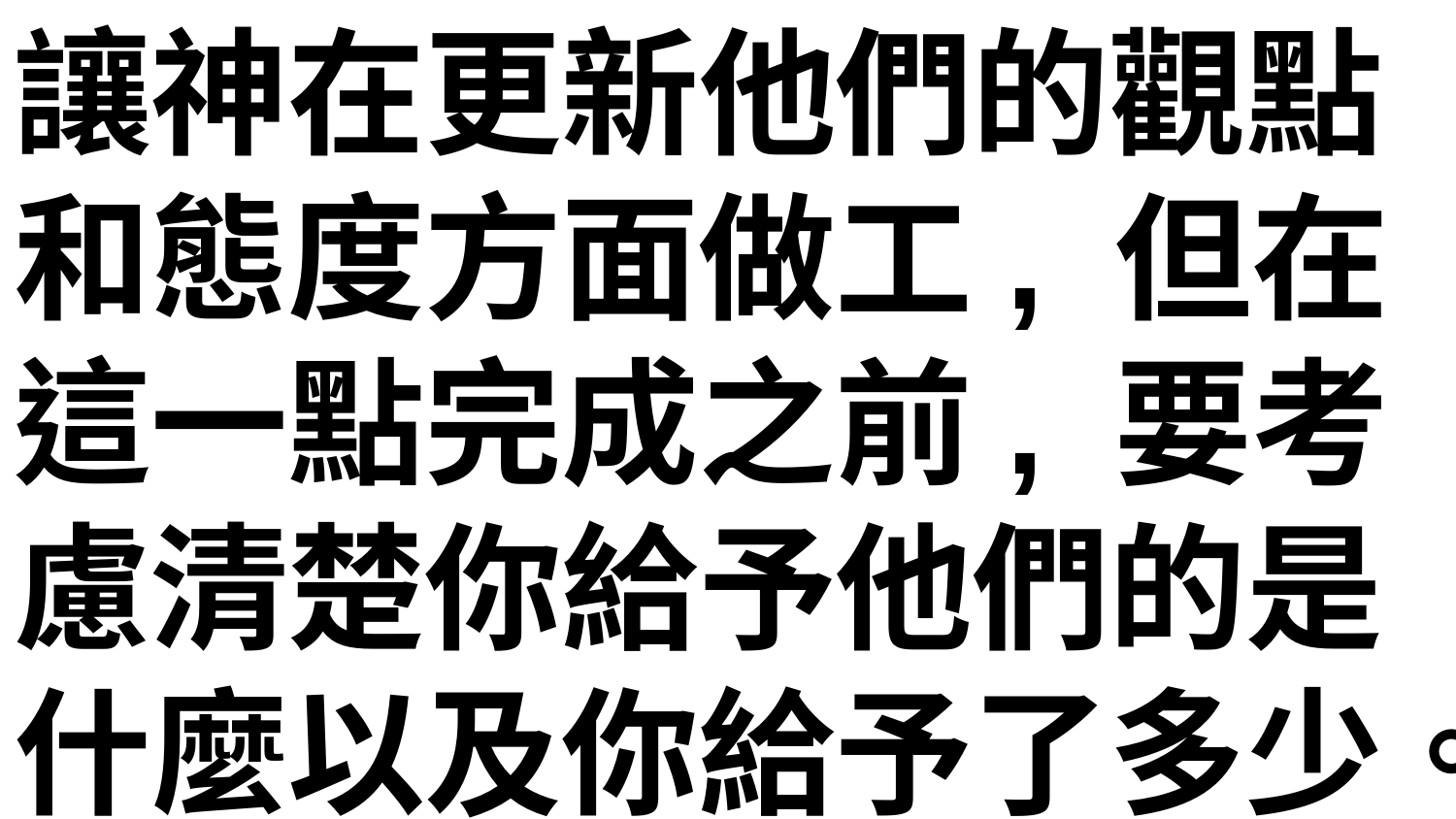

讓神在更新他們的觀點和態度方面做工, 但在這一點完成之前, 要考慮清楚你給予他們的是什麼以及你給予了多少。